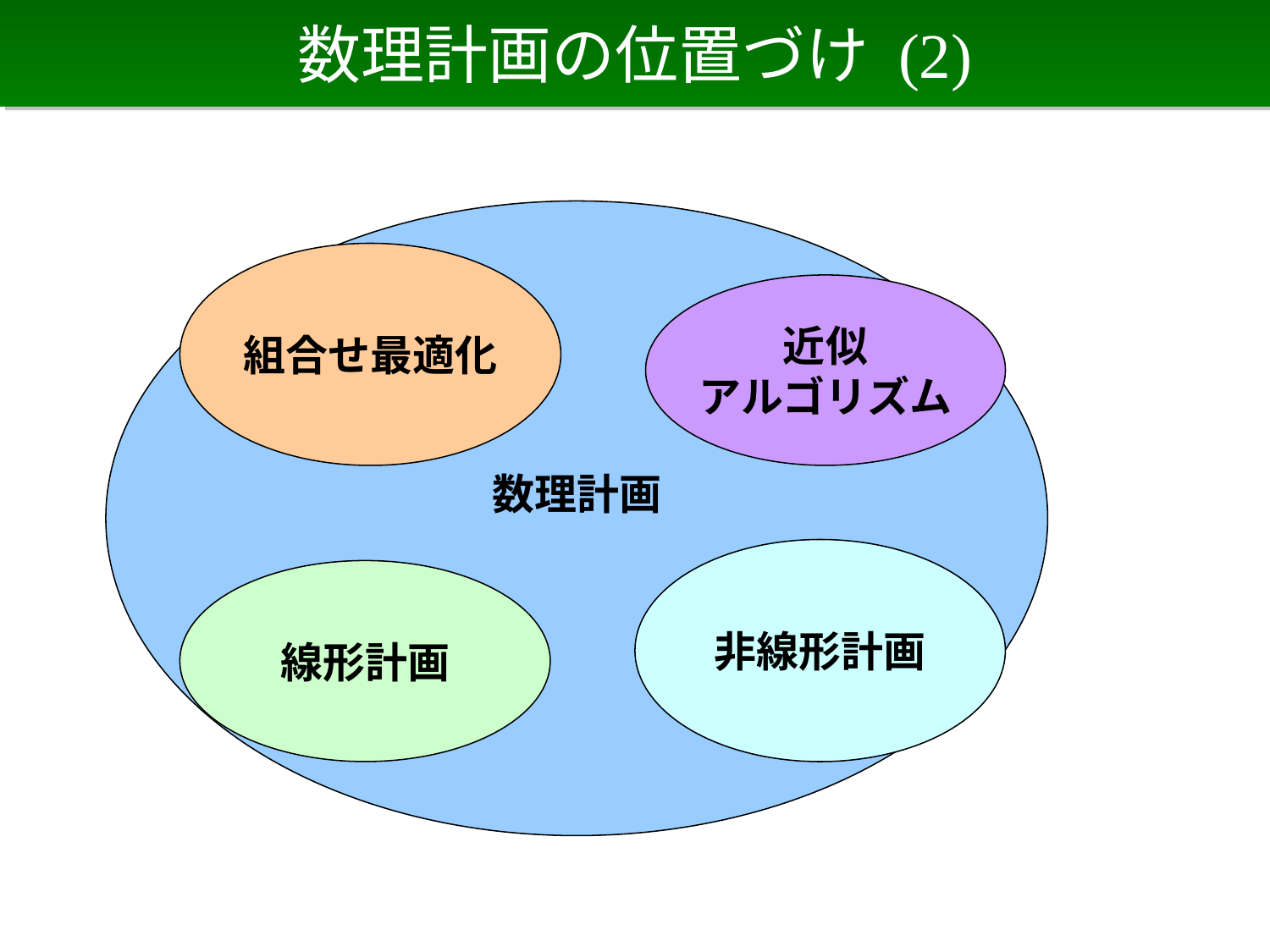

# 数理計画の位置づけ (2)
数理計画

組合せ最適化
近似
アルゴリズム
非線形計画
線形計画